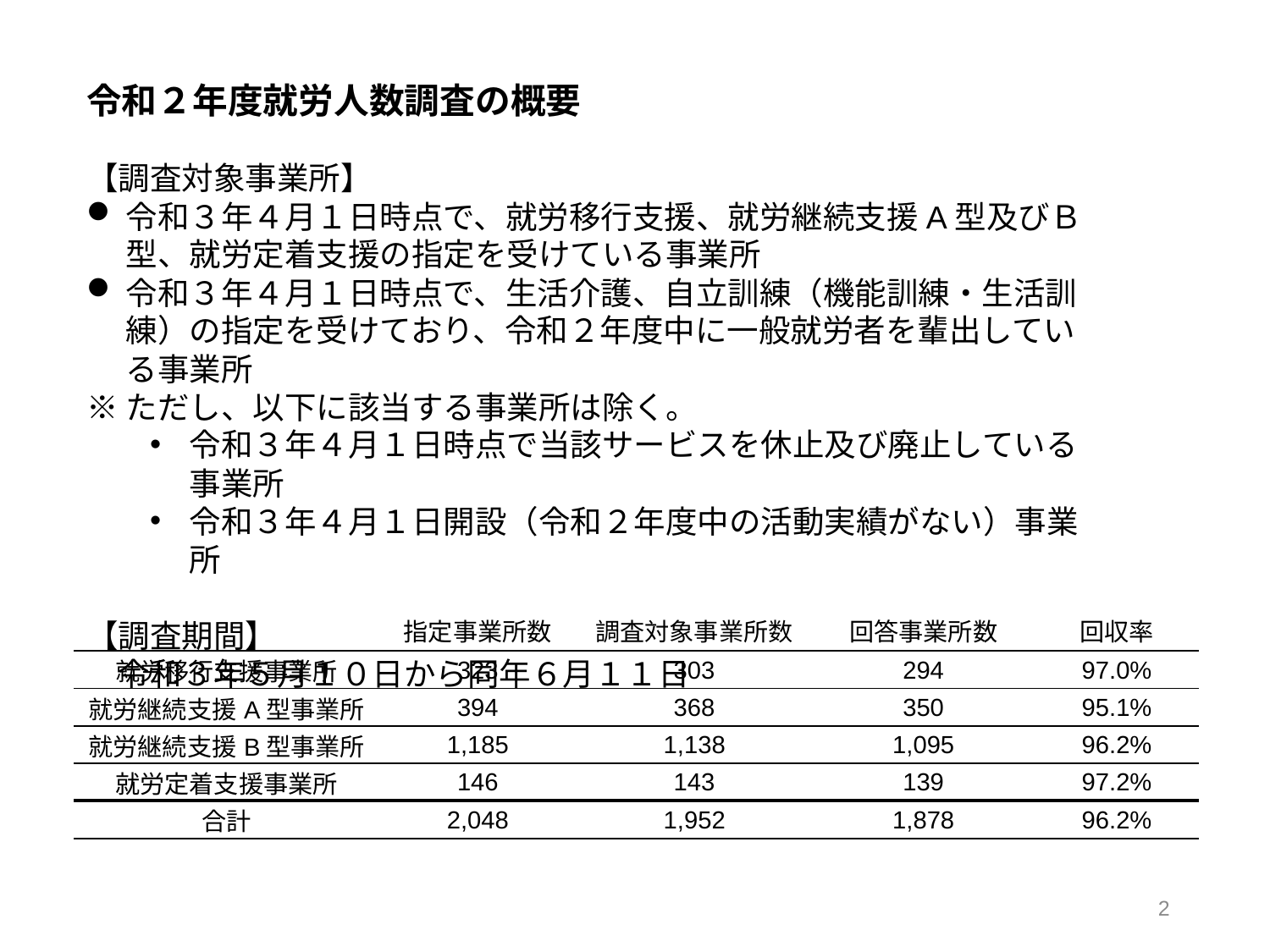

令和２年度就労人数調査の概要

【調査対象事業所】
令和３年４月１日時点で、就労移行支援、就労継続支援A型及びＢ型、就労定着支援の指定を受けている事業所
令和３年４月１日時点で、生活介護、自立訓練（機能訓練・生活訓練）の指定を受けており、令和２年度中に一般就労者を輩出している事業所
※ただし、以下に該当する事業所は除く。
令和３年４月１日時点で当該サービスを休止及び廃止している事業所
令和３年４月１日開設（令和２年度中の活動実績がない）事業所

【調査期間】
　令和３年５月１０日から同年６月１１日
|  | 指定事業所数 | 調査対象事業所数 | 回答事業所数 | 回収率 |
| --- | --- | --- | --- | --- |
| 就労移行支援事業所 | 323 | 303 | 294 | 97.0% |
| 就労継続支援A型事業所 | 394 | 368 | 350 | 95.1% |
| 就労継続支援B型事業所 | 1,185 | 1,138 | 1,095 | 96.2% |
| 就労定着支援事業所 | 146 | 143 | 139 | 97.2% |
| 合計 | 2,048 | 1,952 | 1,878 | 96.2% |
2